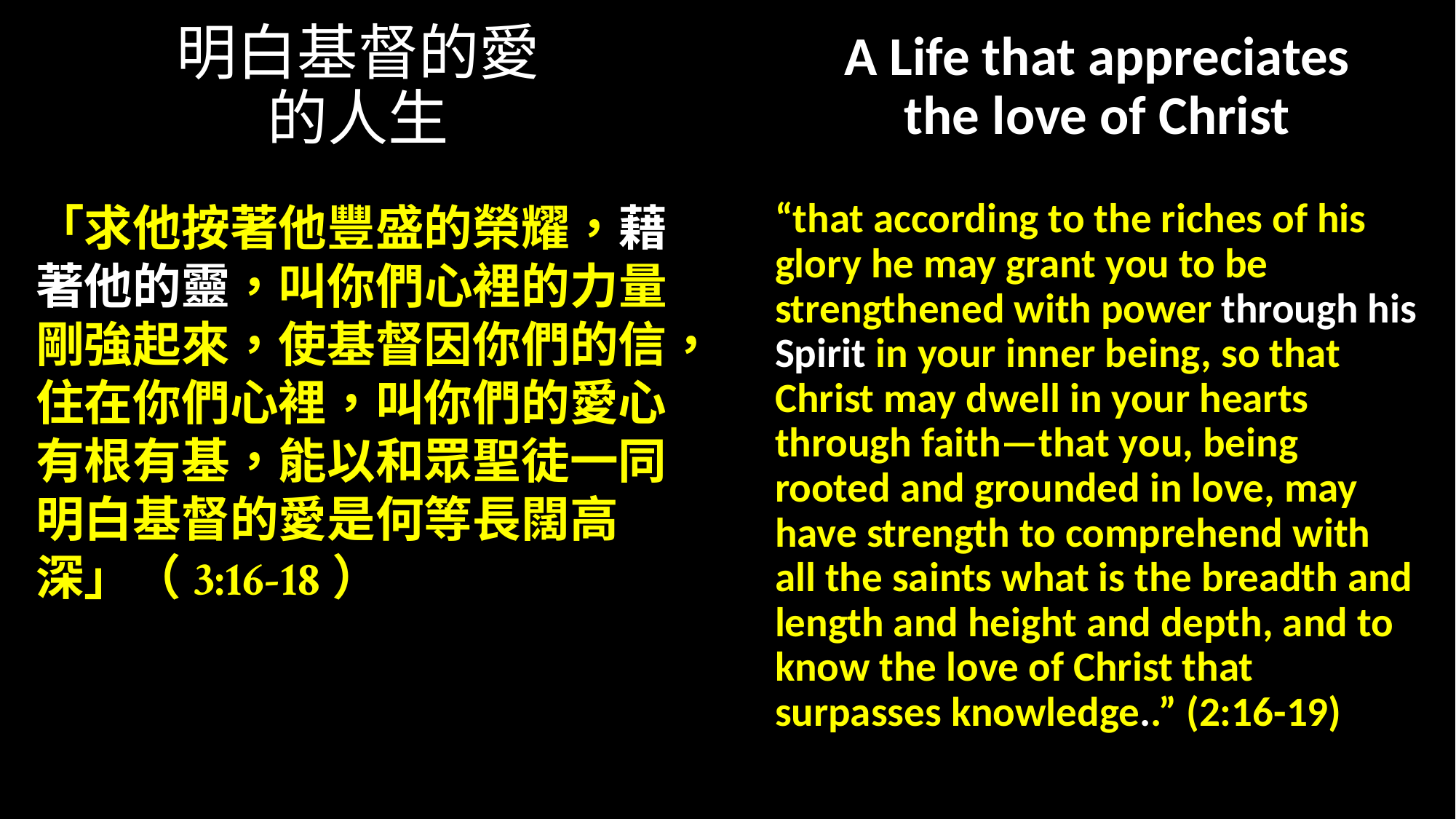

# 明白基督的愛 的人生
A Life that appreciates
the love of Christ
「求他按著他豐盛的榮耀，藉著他的靈，叫你們心裡的力量剛強起來，使基督因你們的信，住在你們心裡，叫你們的愛心有根有基，能以和眾聖徒一同明白基督的愛是何等長闊高深」（3:16-18）
“that according to the riches of his glory he may grant you to be strengthened with power through his Spirit in your inner being, so that Christ may dwell in your hearts through faith—that you, being rooted and grounded in love, may have strength to comprehend with all the saints what is the breadth and length and height and depth, and to know the love of Christ that surpasses knowledge..” (2:16-19)